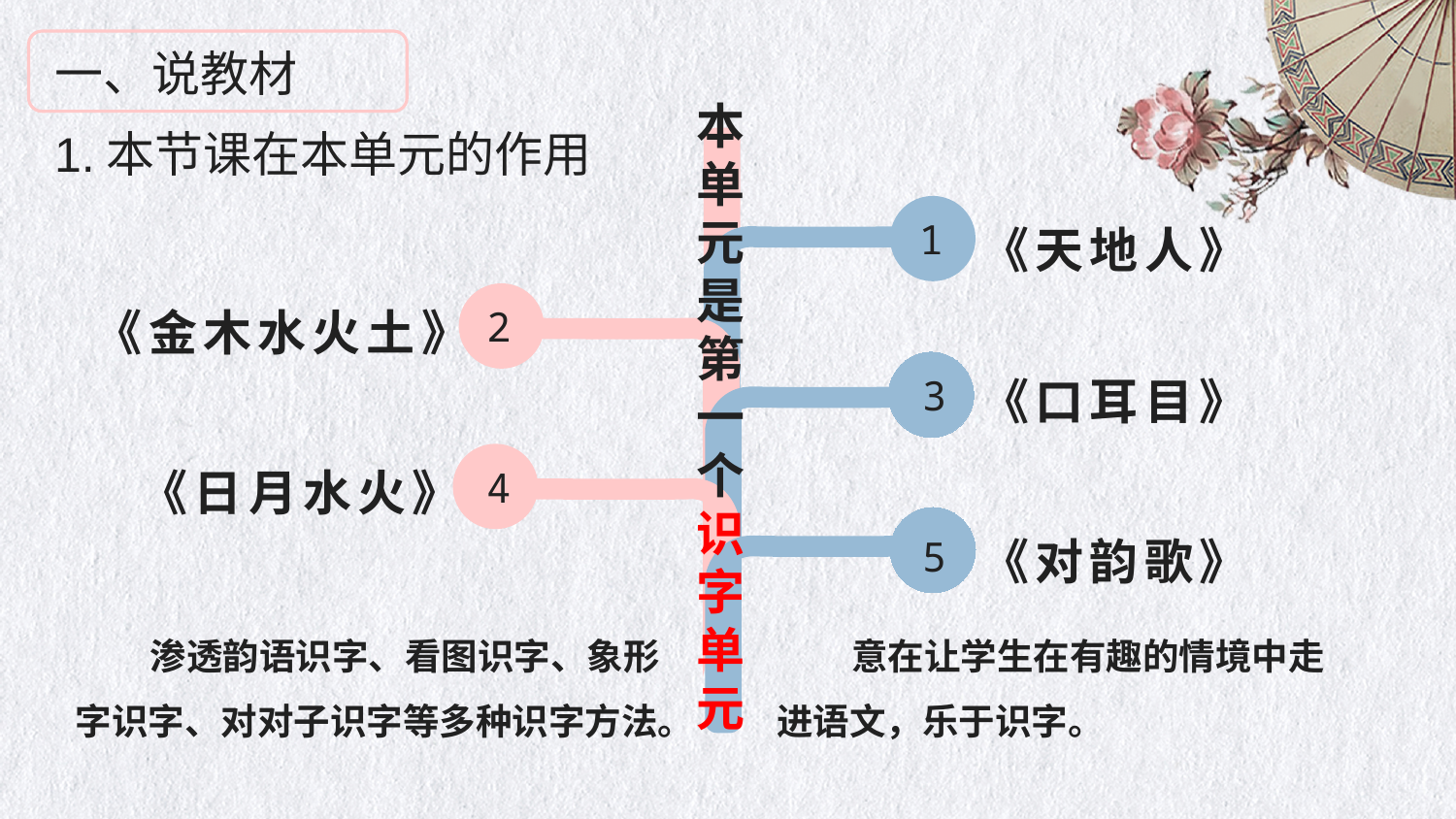

一、说教材
本单元是第一个识字单元
1.本节课在本单元的作用

1
《天地人》

《金木水火土》

《对韵歌》
        渗透韵语识字、看图识字、象形字识字、对对子识字等多种识字方法。
2

3
《口耳目》

《日月水火》
4

5

        意在让学生在有趣的情境中走进语文，乐于识字。